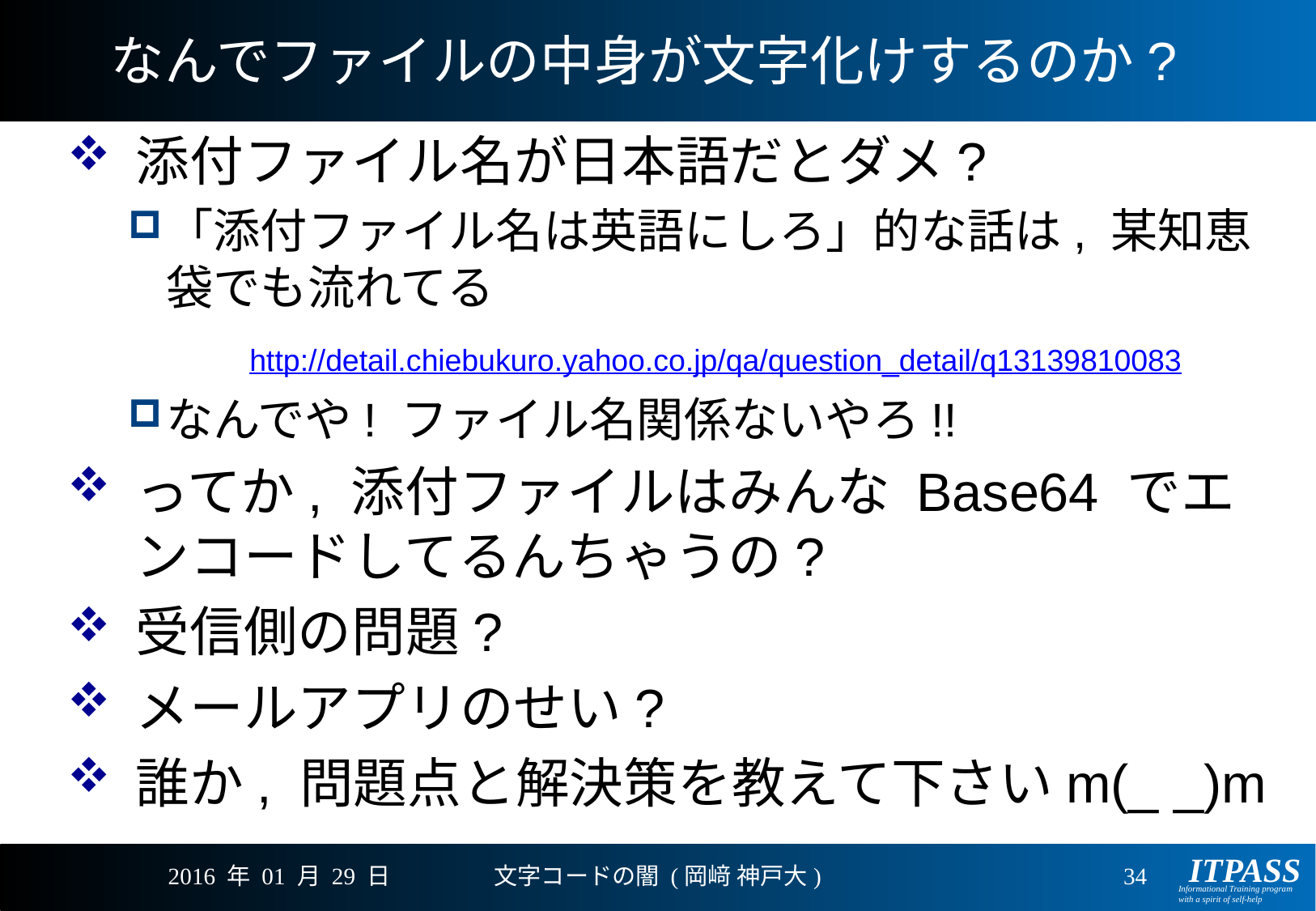

# なんでファイルの中身が文字化けするのか?
添付ファイル名が日本語だとダメ?
「添付ファイル名は英語にしろ」的な話は, 某知恵袋でも流れてる
	http://detail.chiebukuro.yahoo.co.jp/qa/question_detail/q13139810083
なんでや! ファイル名関係ないやろ!!
ってか, 添付ファイルはみんな Base64 でエンコードしてるんちゃうの?
受信側の問題?
メールアプリのせい?
誰か, 問題点と解決策を教えて下さいm(_ _)m
2016 年 01 月 29 日
文字コードの闇 (岡﨑 神戸大)
34